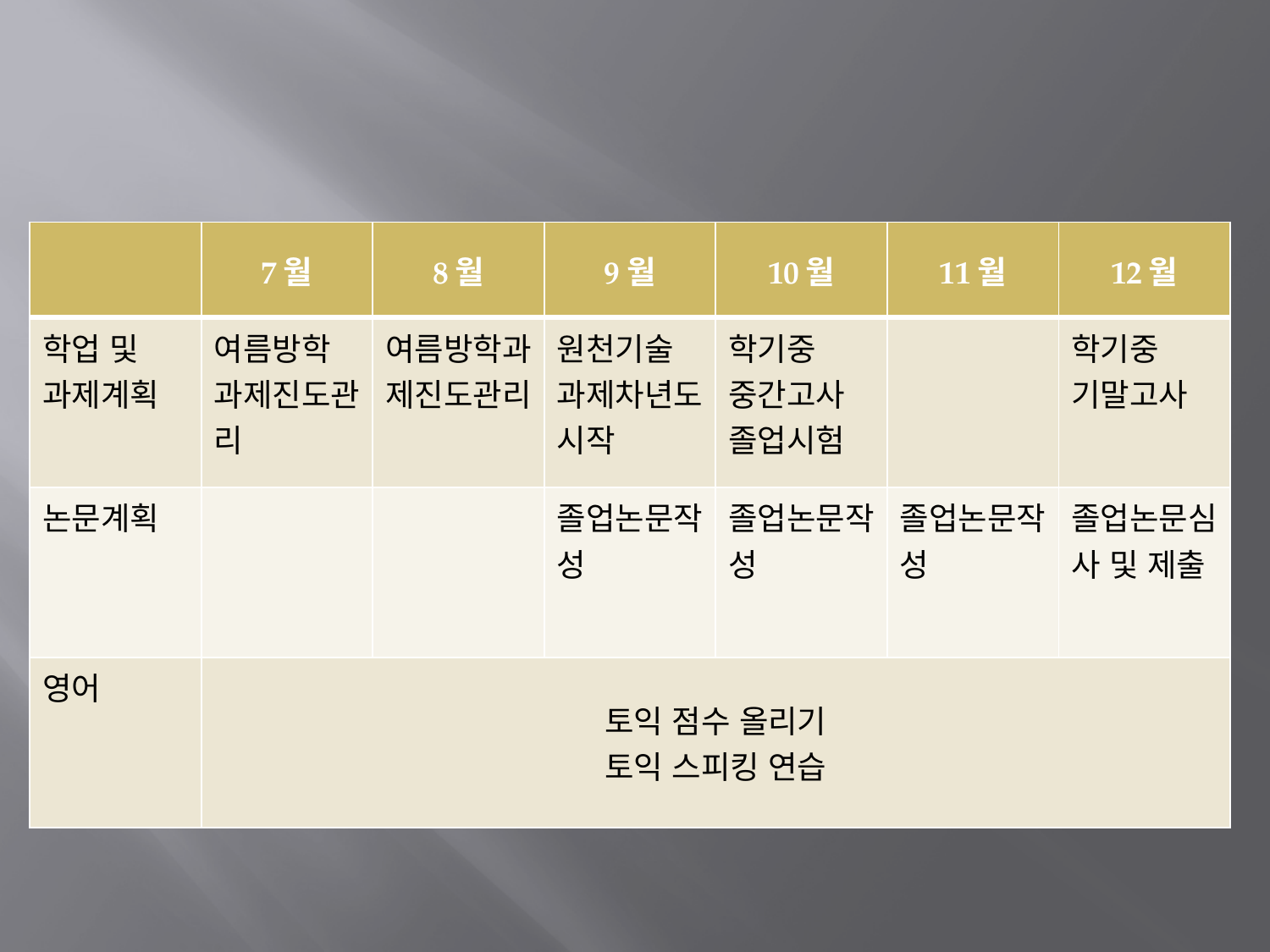

#
|  | 7월 | 8월 | 9월 | 10월 | 11월 | 12월 |
| --- | --- | --- | --- | --- | --- | --- |
| 학업 및 과제계획 | 여름방학 과제진도관리 | 여름방학과제진도관리 | 원천기술 과제차년도시작 | 학기중 중간고사 졸업시험 |  | 학기중 기말고사 |
| 논문계획 |  |  | 졸업논문작성 | 졸업논문작성 | 졸업논문작성 | 졸업논문심사 및 제출 |
| 영어 | 토익 점수 올리기 토익 스피킹 연습 |  |  |  |  |  |